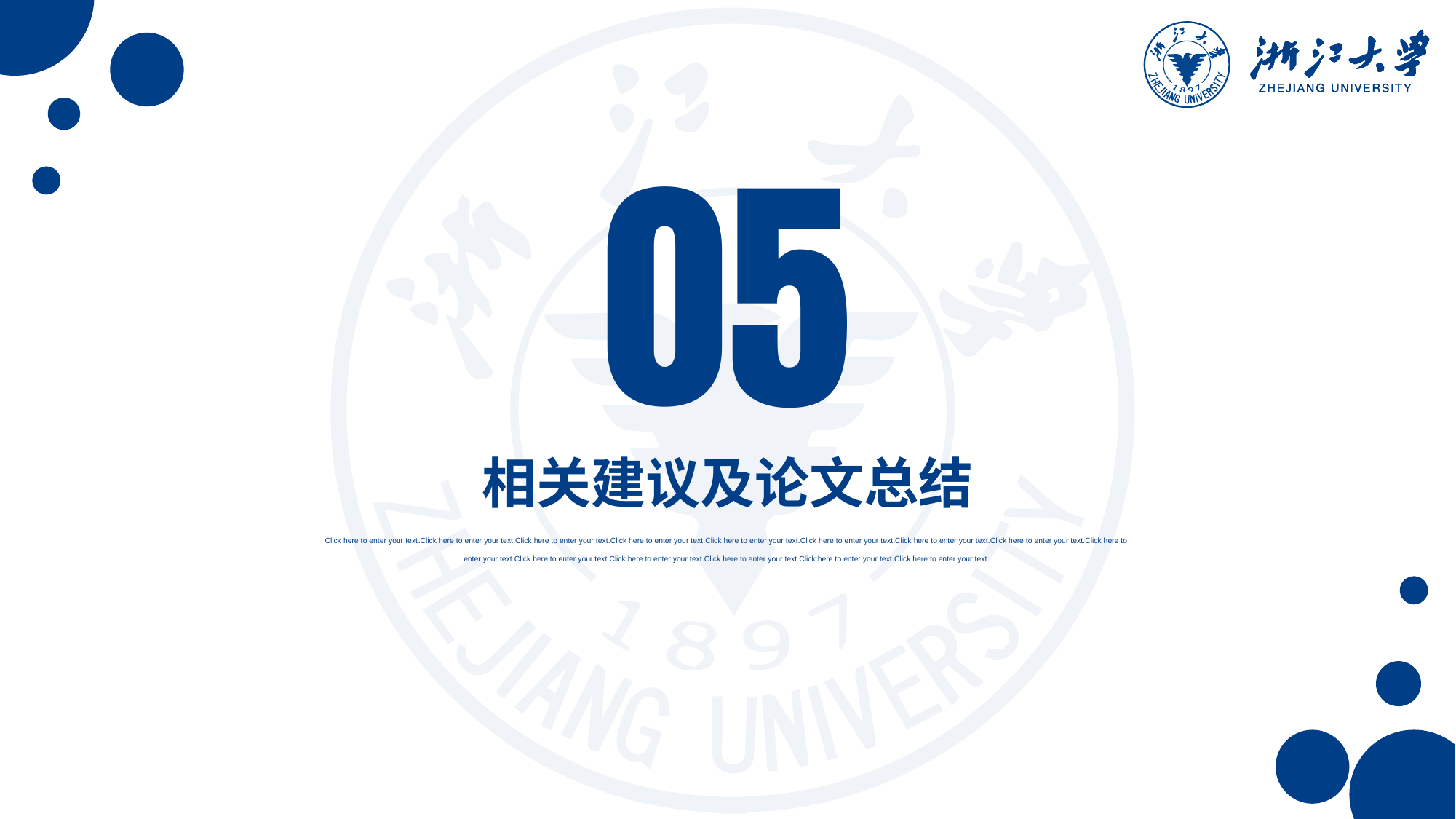

05

相关建议及论文总结
Click here to enter your text.Click here to enter your text.Click here to enter your text.Click here to enter your text.Click here to enter your text.Click here to enter your text.Click here to enter your text.Click here to enter your text.Click here to enter your text.Click here to enter your text.Click here to enter your text.Click here to enter your text.Click here to enter your text.Click here to enter your text.